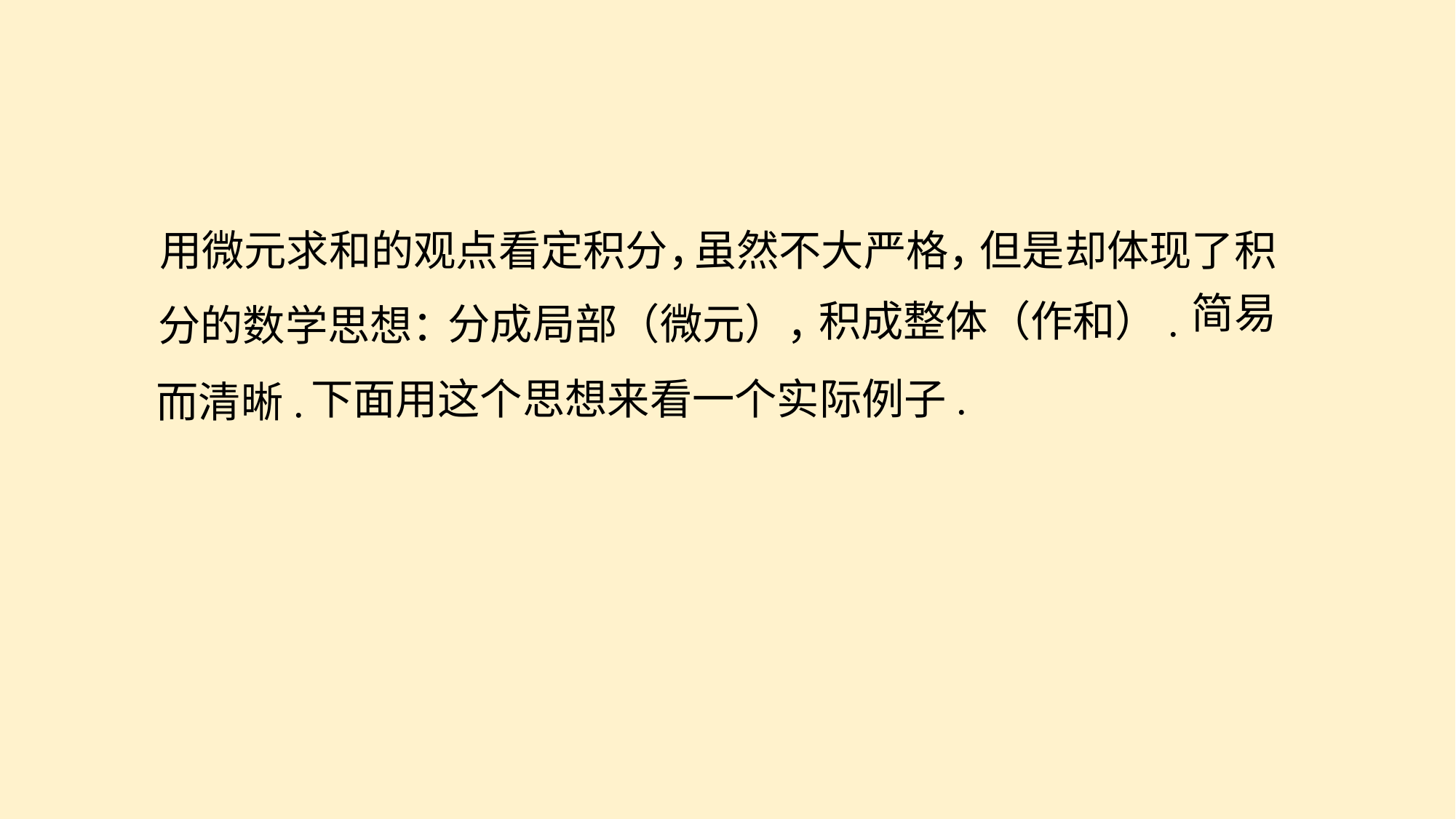

用微元求和的观点看定积分，
虽然不大严格，
但是却体现了积
简易
积成整体（作和）.
分成局部（微元），
分的数学思想：
下面用这个思想来看一个实际例子.
而清晰.